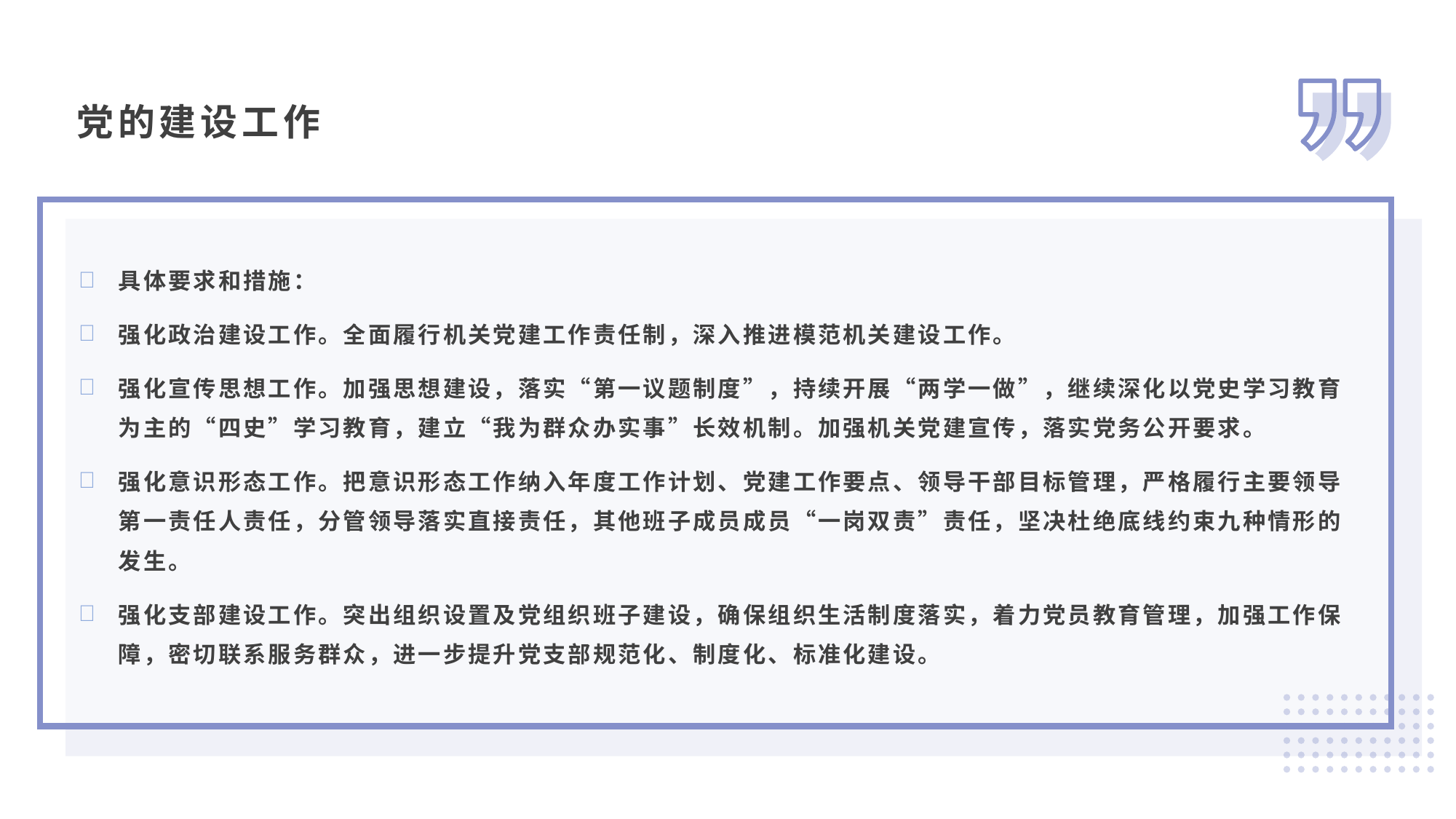

党的建设工作

具体要求和措施：
强化政治建设工作。全面履行机关党建工作责任制，深入推进模范机关建设工作。
强化宣传思想工作。加强思想建设，落实“第一议题制度”，持续开展“两学一做”，继续深化以党史学习教育为主的“四史”学习教育，建立“我为群众办实事”长效机制。加强机关党建宣传，落实党务公开要求。
强化意识形态工作。把意识形态工作纳入年度工作计划、党建工作要点、领导干部目标管理，严格履行主要领导第一责任人责任，分管领导落实直接责任，其他班子成员成员“一岗双责”责任，坚决杜绝底线约束九种情形的发生。
强化支部建设工作。突出组织设置及党组织班子建设，确保组织生活制度落实，着力党员教育管理，加强工作保障，密切联系服务群众，进一步提升党支部规范化、制度化、标准化建设。